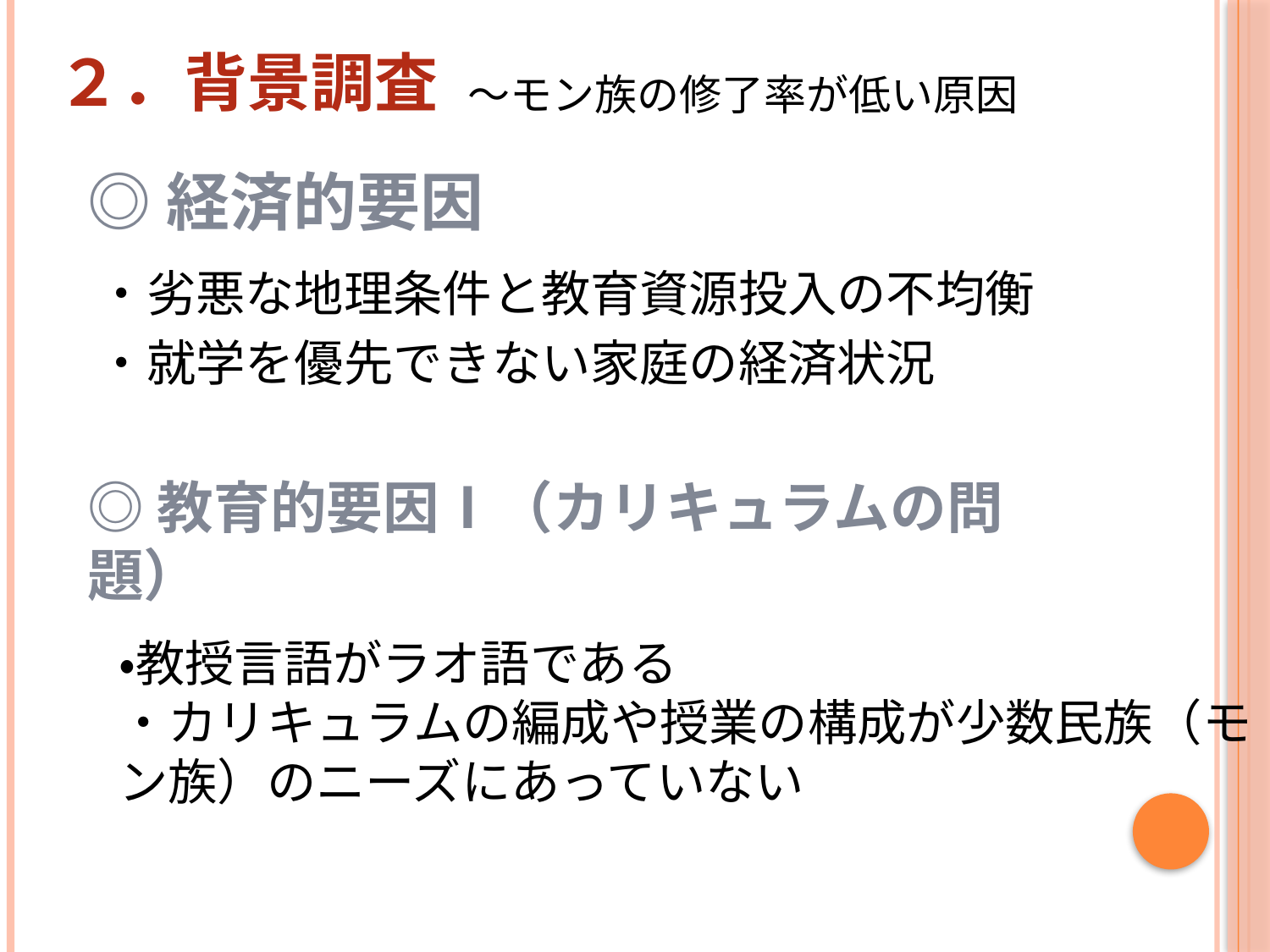

２．背景調査
～モン族の修了率が低い原因
# ◎経済的要因
・劣悪な地理条件と教育資源投入の不均衡
・就学を優先できない家庭の経済状況
◎教育的要因Ⅰ（カリキュラムの問題）
・教授言語がラオ語である
・カリキュラムの編成や授業の構成が少数民族（モン族）のニーズにあっていない